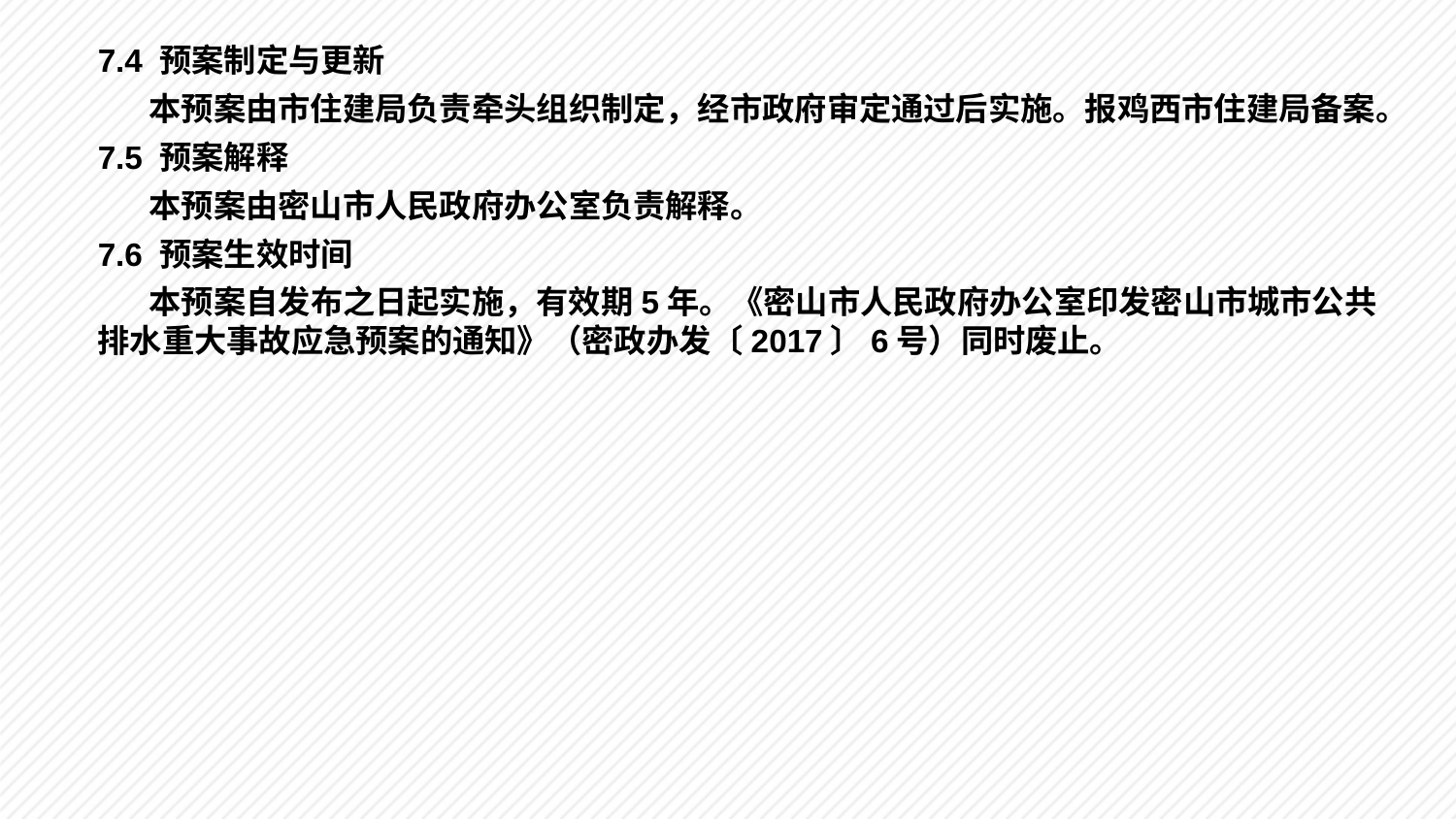

7.4 预案制定与更新
      本预案由市住建局负责牵头组织制定，经市政府审定通过后实施。报鸡西市住建局备案。
7.5 预案解释
      本预案由密山市人民政府办公室负责解释。
7.6 预案生效时间
      本预案自发布之日起实施，有效期5年。《密山市人民政府办公室印发密山市城市公共排水重大事故应急预案的通知》（密政办发〔2017〕6号）同时废止。